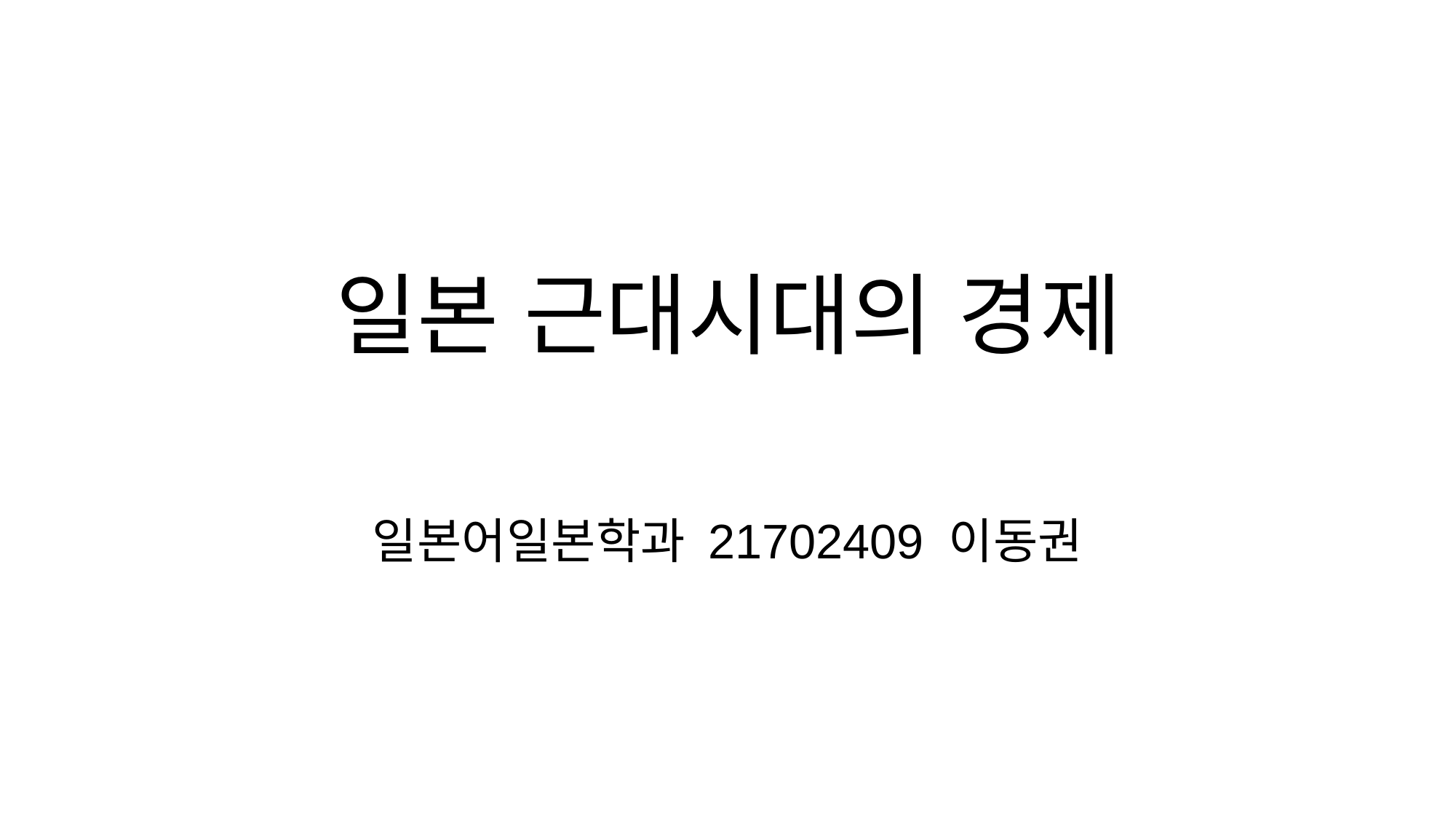

# 일본 근대시대의 경제
일본어일본학과 21702409 이동권